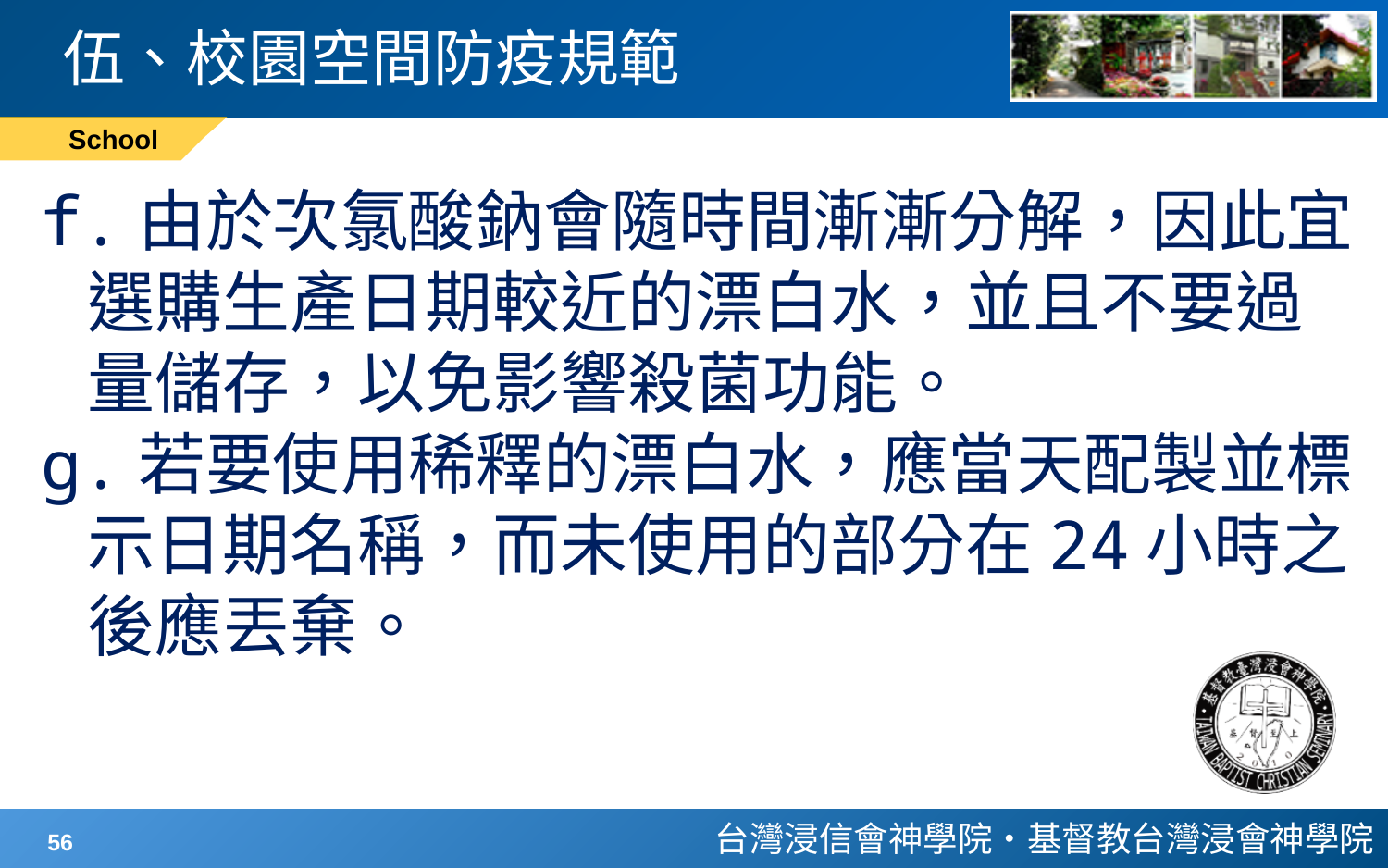

# 伍、校園空間防疫規範
School

f.由於次氯酸鈉會隨時間漸漸分解，因此宜
  選購生產日期較近的漂白水，並且不要過
  量儲存，以免影響殺菌功能。
g.若要使用稀釋的漂白水，應當天配製並標
  示日期名稱，而未使用的部分在24小時之
  後應丟棄。